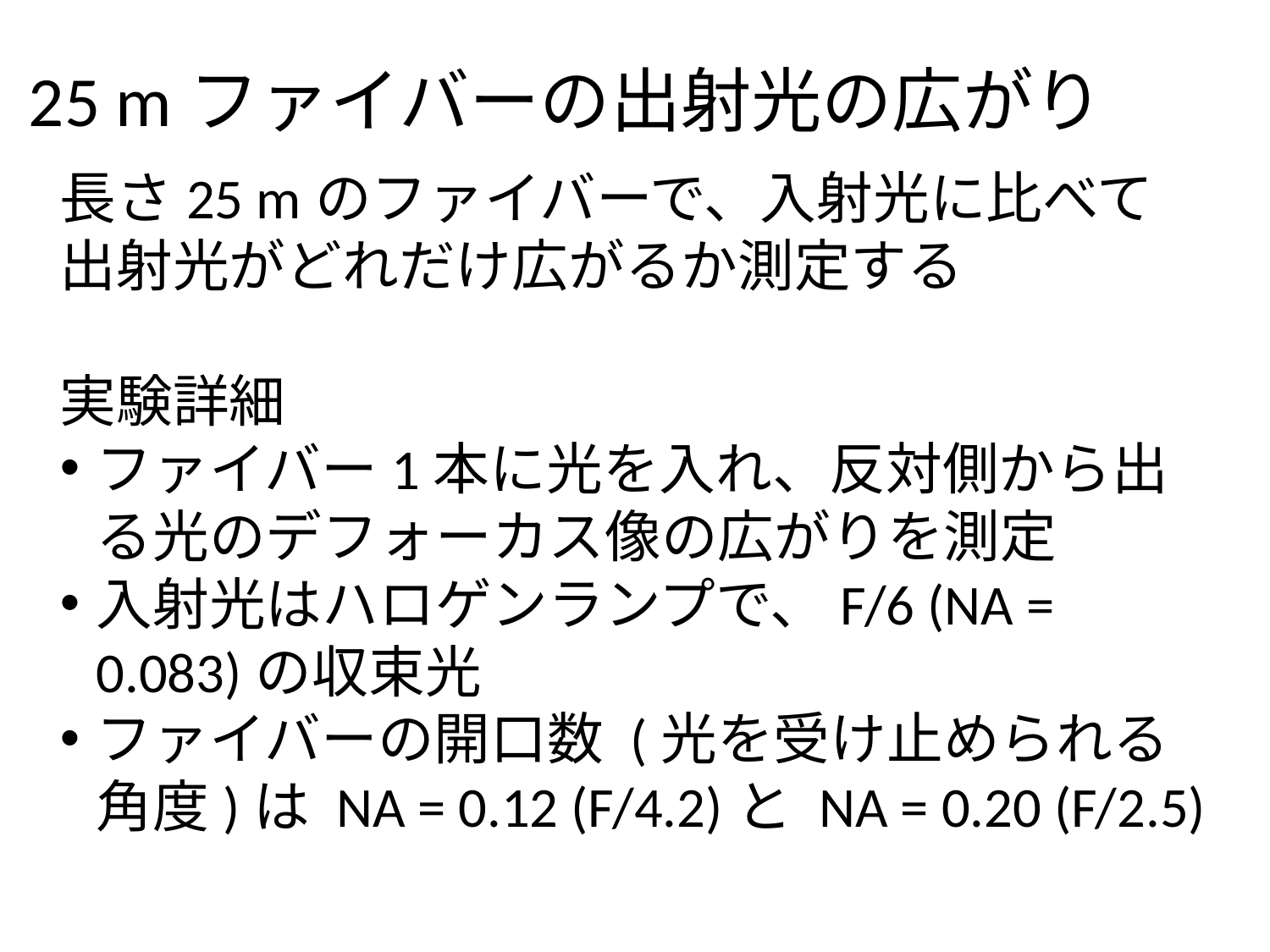

25 mファイバーの出射光の広がり
長さ25 mのファイバーで、入射光に比べて出射光がどれだけ広がるか測定する

実験詳細
ファイバー1本に光を入れ、反対側から出る光のデフォーカス像の広がりを測定
入射光はハロゲンランプで、F/6 (NA = 0.083)の収束光
ファイバーの開口数 (光を受け止められる角度)は NA = 0.12 (F/4.2)と NA = 0.20 (F/2.5)